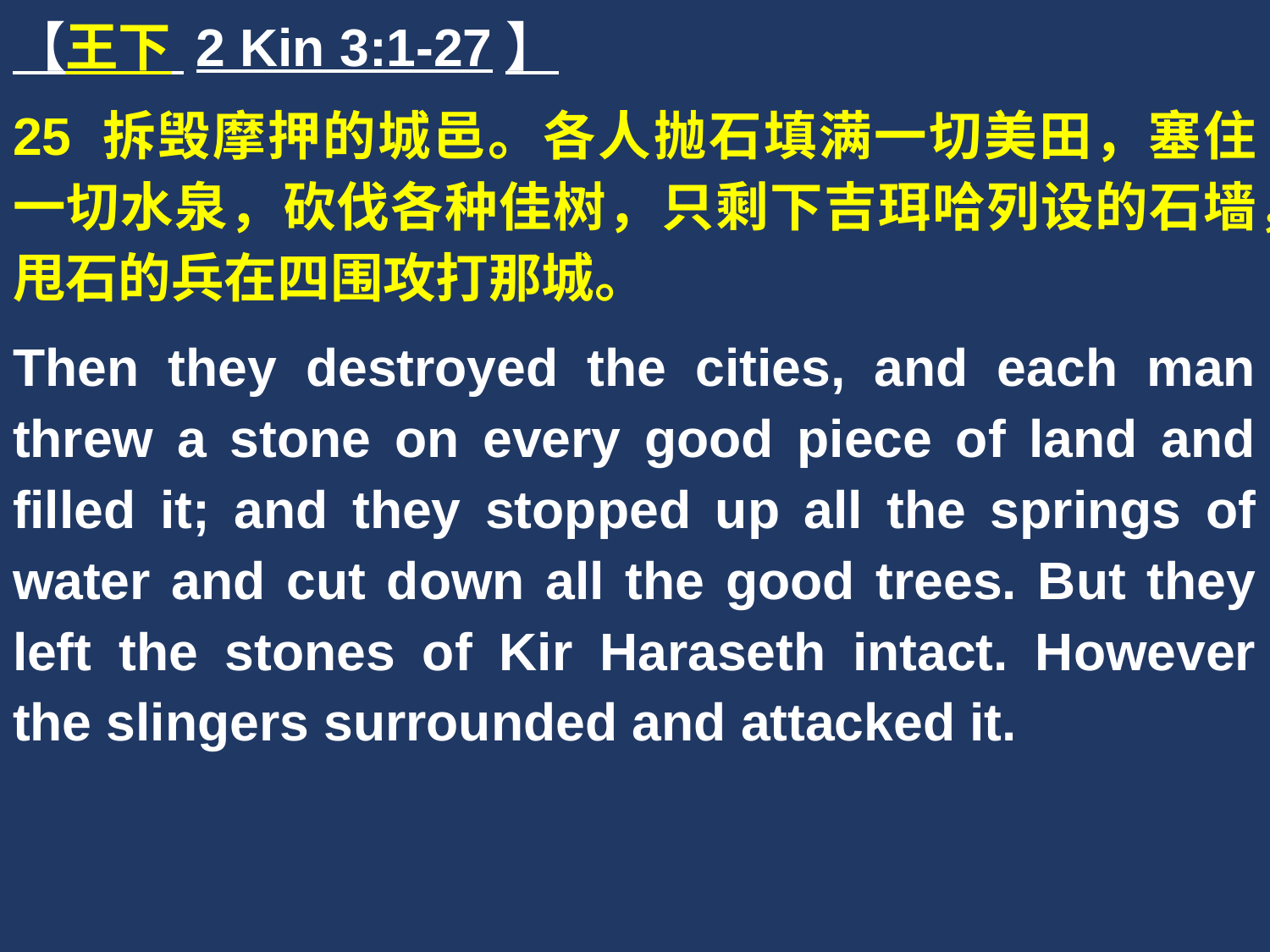

【王下 2 Kin 3:1-27】
25 拆毁摩押的城邑。各人抛石填满一切美田，塞住一切水泉，砍伐各种佳树，只剩下吉珥哈列设的石墙，甩石的兵在四围攻打那城。
Then they destroyed the cities, and each man threw a stone on every good piece of land and filled it; and they stopped up all the springs of water and cut down all the good trees. But they left the stones of Kir Haraseth intact. However the slingers surrounded and attacked it.